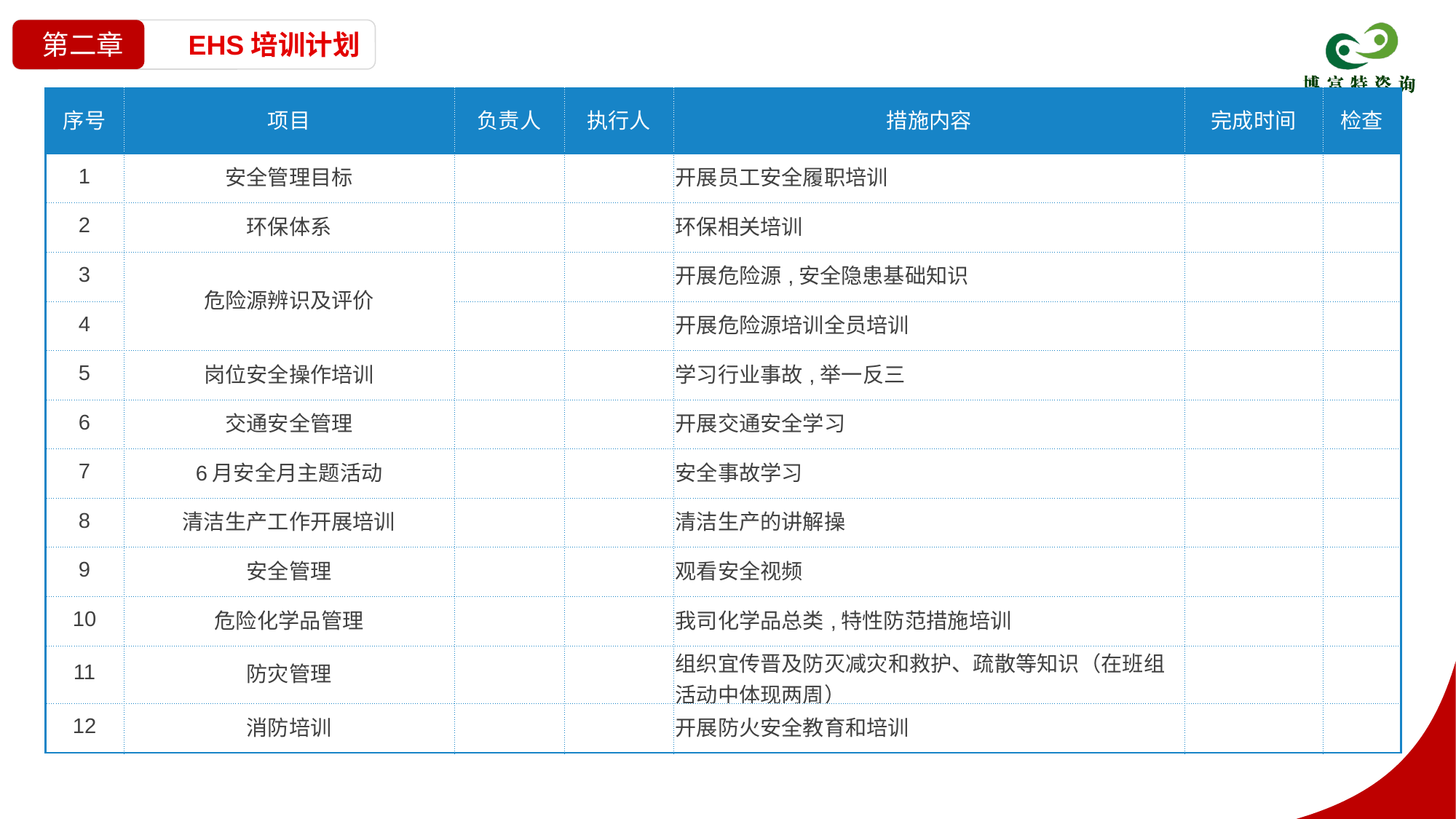

EHS培训计划
第二章
| 序号 | 项目 | 负责人 | 执行人 | 措施内容 | 完成时间 | 检查 |
| --- | --- | --- | --- | --- | --- | --- |
| 1 | 安全管理目标 |  |  | 开展员工安全履职培训 |  |  |
| 2 | 环保体系 |  |  | 环保相关培训 |  |  |
| 3 | 危险源辨识及评价 |  |  | 开展危险源,安全隐患基础知识 |  |  |
| 4 |  |  |  | 开展危险源培训全员培训 |  |  |
| 5 | 岗位安全操作培训 |  |  | 学习行业事故,举一反三 |  |  |
| 6 | 交通安全管理 |  |  | 开展交通安全学习 |  |  |
| 7 | 6月安全月主题活动 |  |  | 安全事故学习 |  |  |
| 8 | 清洁生产工作开展培训 |  |  | 清洁生产的讲解操 |  |  |
| 9 | 安全管理 |  |  | 观看安全视频 |  |  |
| 10 | 危险化学品管理 |  |  | 我司化学品总类,特性防范措施培训 |  |  |
| 11 | 防灾管理 |  |  | 组织宜传晋及防灭减灾和救护、疏散等知识（在班组活动中体现两周） |  |  |
| 12 | 消防培训 |  |  | 开展防火安全教育和培训 |  |  |